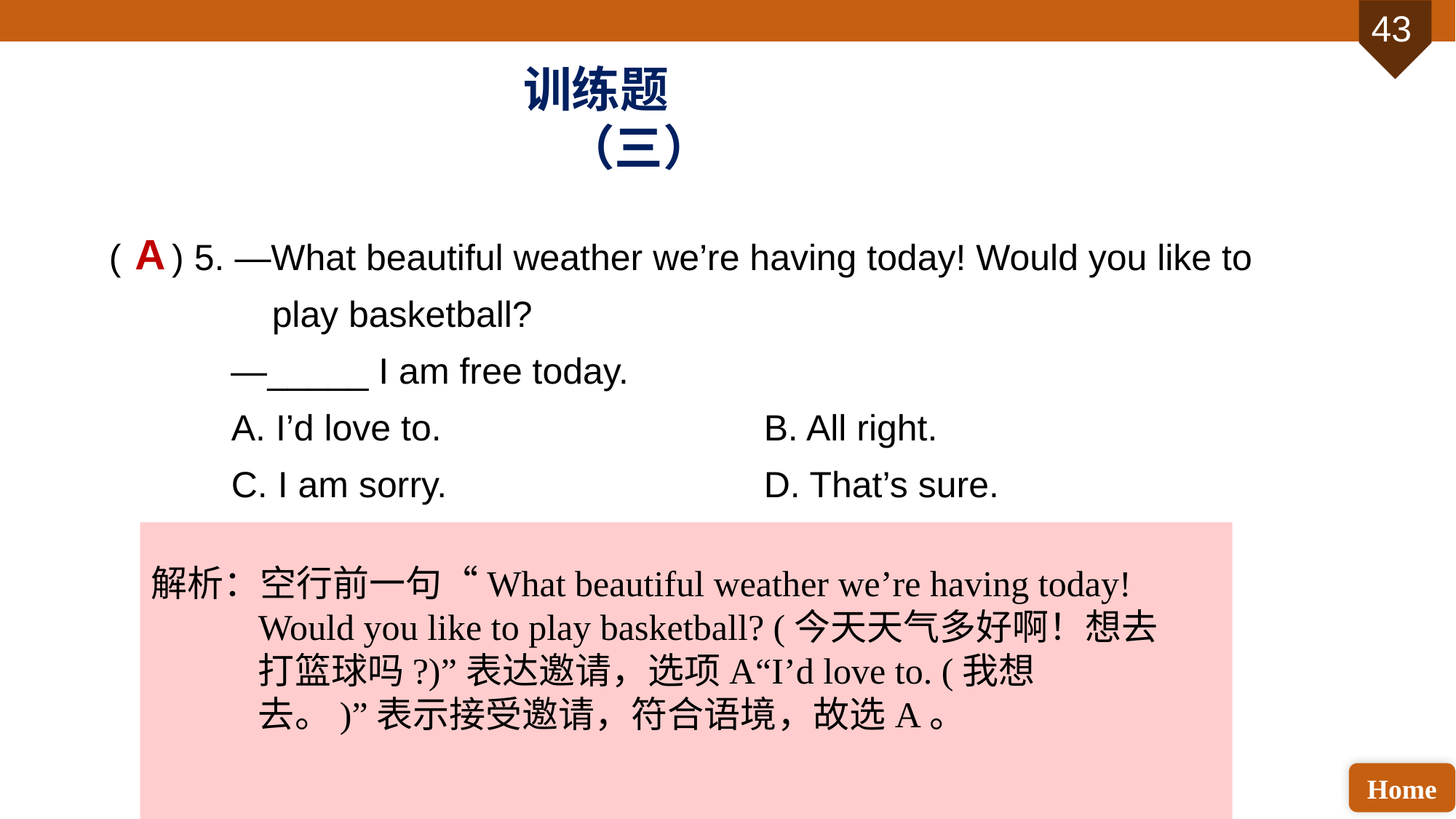

训练题（三）
(     ) 5. —What beautiful weather we’re having today! Would you like to
                play basketball?
            —_____ I am free today.
            A. I’d love to. 			B. All right.
            C. I am sorry. 			D. That’s sure.
A

解析：空行前一句“What beautiful weather we’re having today! Would you like to play basketball? (今天天气多好啊！想去打篮球吗?)”表达邀请，选项A“I’d love to. (我想去。)”表示接受邀请，符合语境，故选A。